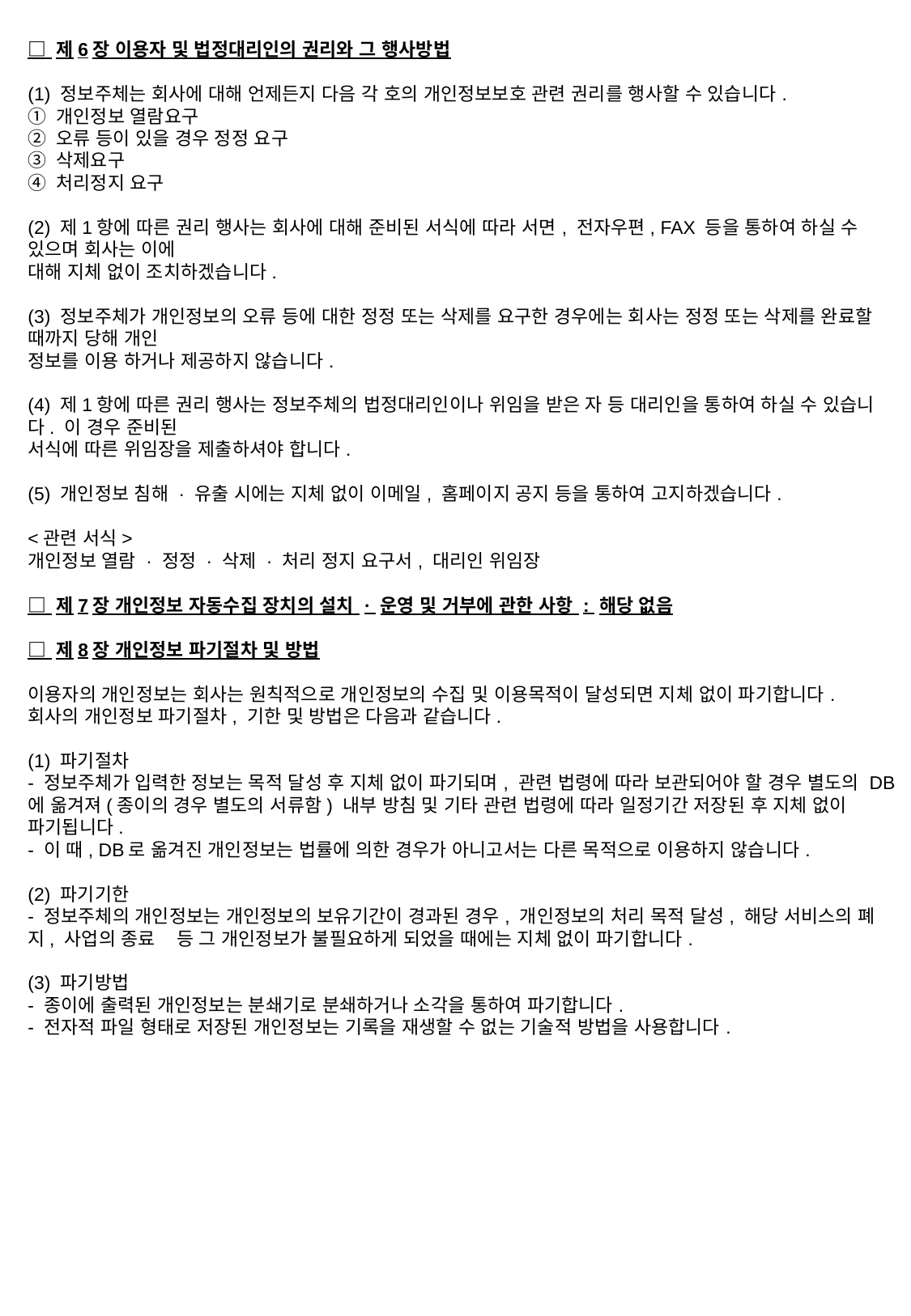

□ 제6장 이용자 및 법정대리인의 권리와 그 행사방법

(1) 정보주체는 회사에 대해 언제든지 다음 각 호의 개인정보보호 관련 권리를 행사할 수 있습니다.
① 개인정보 열람요구
② 오류 등이 있을 경우 정정 요구
③ 삭제요구
④ 처리정지 요구

(2) 제1항에 따른 권리 행사는 회사에 대해 준비된 서식에 따라 서면, 전자우편, FAX 등을 통하여 하실 수 있으며 회사는 이에
대해 지체 없이 조치하겠습니다.

(3) 정보주체가 개인정보의 오류 등에 대한 정정 또는 삭제를 요구한 경우에는 회사는 정정 또는 삭제를 완료할 때까지 당해 개인
정보를 이용 하거나 제공하지 않습니다.

(4) 제1항에 따른 권리 행사는 정보주체의 법정대리인이나 위임을 받은 자 등 대리인을 통하여 하실 수 있습니다. 이 경우 준비된
서식에 따른 위임장을 제출하셔야 합니다.

(5) 개인정보 침해 · 유출 시에는 지체 없이 이메일, 홈페이지 공지 등을 통하여 고지하겠습니다.

<관련 서식>
개인정보 열람 · 정정 · 삭제 · 처리 정지 요구서, 대리인 위임장

□ 제7장 개인정보 자동수집 장치의 설치 · 운영 및 거부에 관한 사항 : 해당 없음

□ 제8장 개인정보 파기절차 및 방법

이용자의 개인정보는 회사는 원칙적으로 개인정보의 수집 및 이용목적이 달성되면 지체 없이 파기합니다.
회사의 개인정보 파기절차, 기한 및 방법은 다음과 같습니다.

(1) 파기절차
- 정보주체가 입력한 정보는 목적 달성 후 지체 없이 파기되며, 관련 법령에 따라 보관되어야 할 경우 별도의 DB에 옮겨져(종이의 경우 별도의 서류함) 내부 방침 및 기타 관련 법령에 따라 일정기간 저장된 후 지체 없이 파기됩니다.
- 이 때, DB로 옮겨진 개인정보는 법률에 의한 경우가 아니고서는 다른 목적으로 이용하지 않습니다.

(2) 파기기한
- 정보주체의 개인정보는 개인정보의 보유기간이 경과된 경우, 개인정보의 처리 목적 달성, 해당 서비스의 폐지, 사업의 종료    등 그 개인정보가 불필요하게 되었을 때에는 지체 없이 파기합니다.

(3) 파기방법
- 종이에 출력된 개인정보는 분쇄기로 분쇄하거나 소각을 통하여 파기합니다.
- 전자적 파일 형태로 저장된 개인정보는 기록을 재생할 수 없는 기술적 방법을 사용합니다.